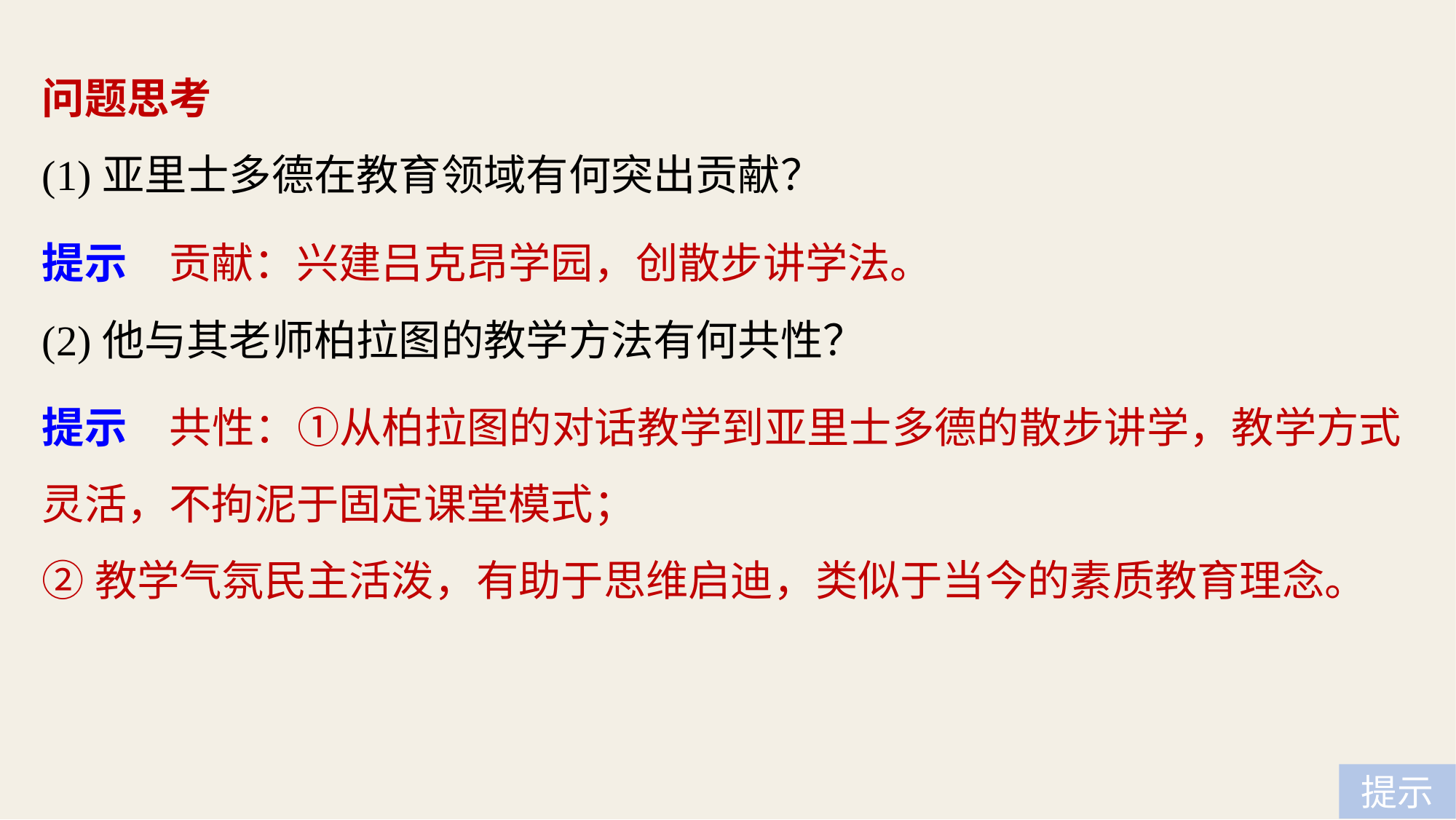

问题思考
(1)亚里士多德在教育领域有何突出贡献？
提示　贡献：兴建吕克昂学园，创散步讲学法。
(2)他与其老师柏拉图的教学方法有何共性？
提示　共性：①从柏拉图的对话教学到亚里士多德的散步讲学，教学方式灵活，不拘泥于固定课堂模式；
②教学气氛民主活泼，有助于思维启迪，类似于当今的素质教育理念。
提示